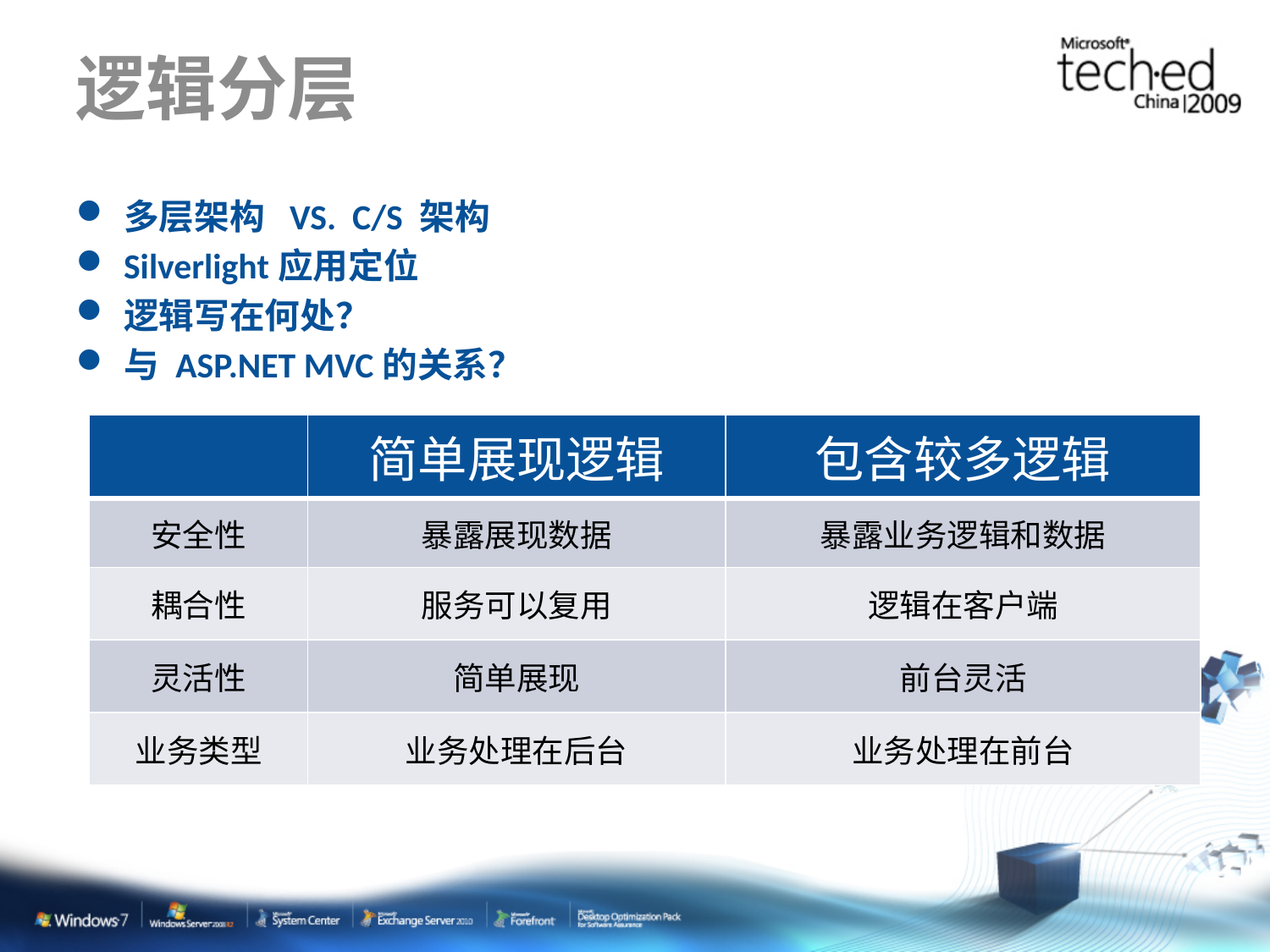

# 逻辑分层
多层架构  VS.  C/S 架构
Silverlight应用定位
逻辑写在何处？
与 ASP.NET MVC的关系？
|  | 简单展现逻辑 | 包含较多逻辑 |
| --- | --- | --- |
| 安全性 | 暴露展现数据 | 暴露业务逻辑和数据 |
| 耦合性 | 服务可以复用 | 逻辑在客户端 |
| 灵活性 | 简单展现 | 前台灵活 |
| 业务类型 | 业务处理在后台 | 业务处理在前台 |